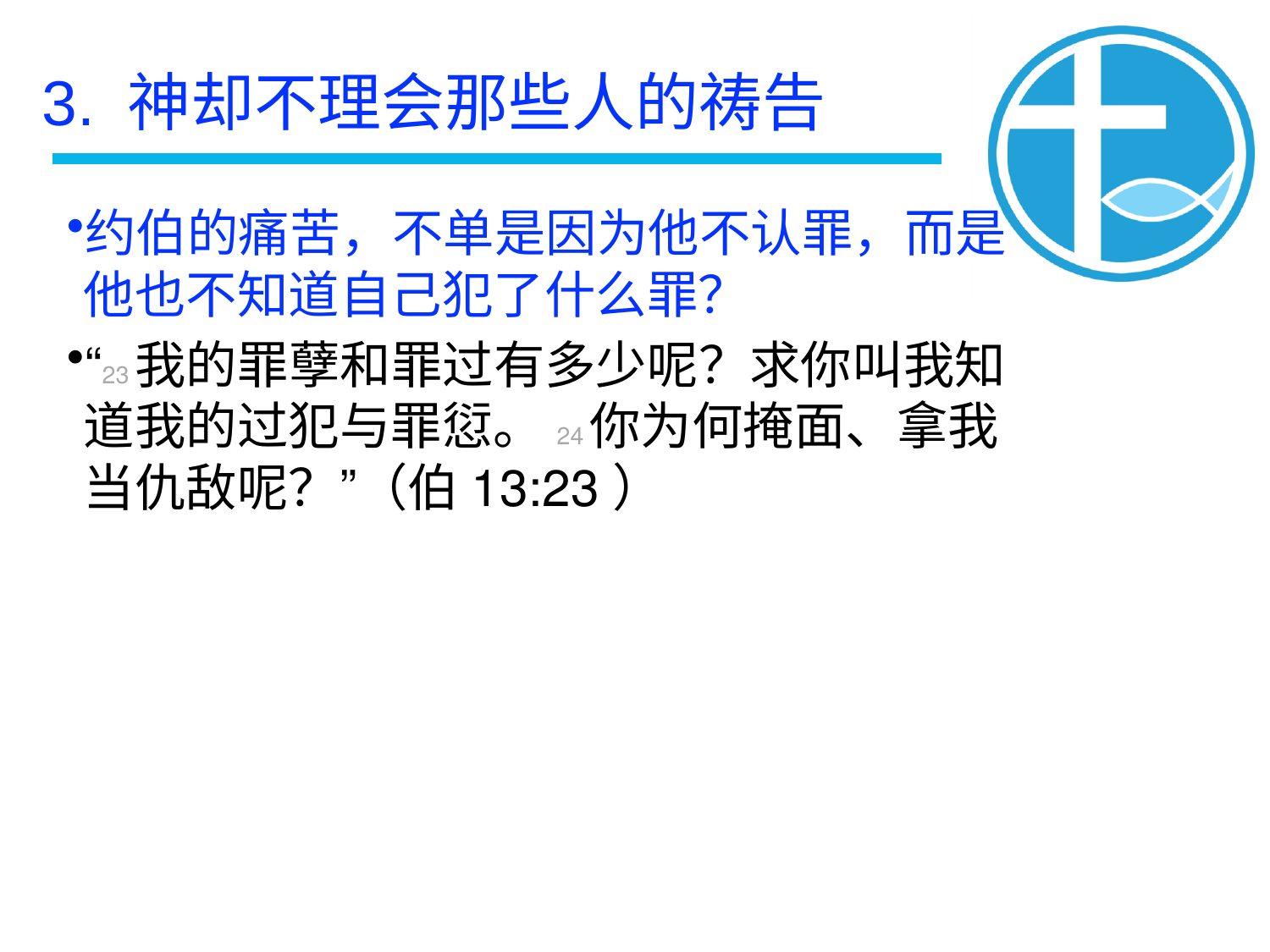

3. 神却不理会那些人的祷告
约伯的痛苦，不单是因为他不认罪，而是他也不知道自己犯了什么罪？
“23我的罪孽和罪过有多少呢？求你叫我知道我的过犯与罪愆。24你为何掩面、拿我当仇敌呢？”（伯13:23）